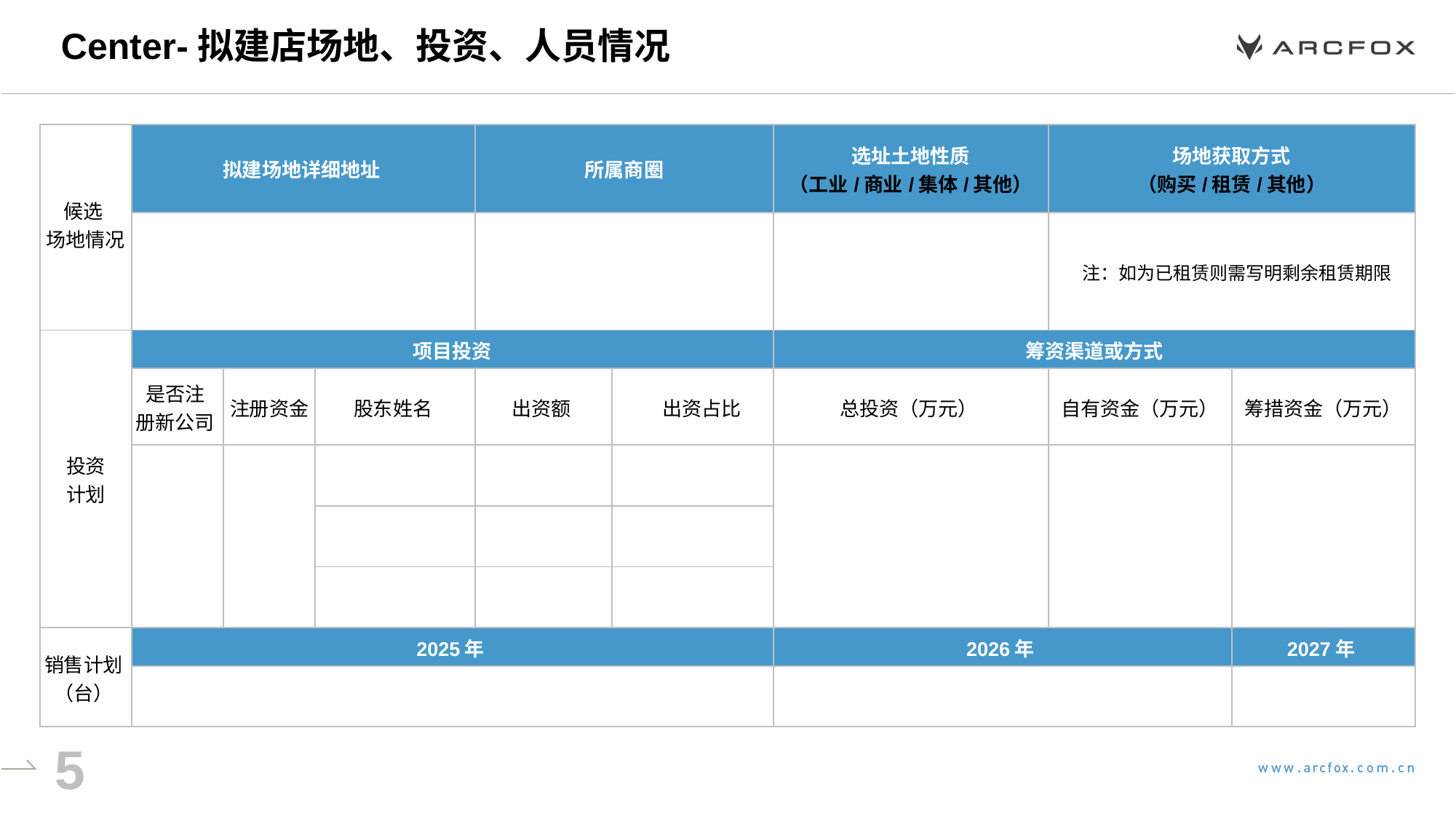

# Center-拟建店场地、投资、人员情况
| 候选 场地情况 | 拟建场地详细地址 |  |  | 所属商圈 |  | 选址土地性质 （工业/商业/集体/其他） | 场地获取方式 （购买/租赁/其他） |  |
| --- | --- | --- | --- | --- | --- | --- | --- | --- |
|  |  |  |  |  |  |  | 注：如为已租赁则需写明剩余租赁期限 |  |
| 投资 计划 | 项目投资 |  |  |  |  | 筹资渠道或方式 |  |  |
|  | 是否注 册新公司 | 注册资金 | 股东姓名 | 出资额 | 出资占比 | 总投资（万元） | 自有资金（万元） | 筹措资金（万元） |
|  |  |  |  |  |  |  |  |  |
|  |  |  |  |  |  |  |  |  |
|  |  |  |  |  |  |  |  |  |
| 销售计划 （台） | 2025年 |  |  |  |  | 2026年 |  | 2027年 |
|  |  |  |  |  |  |  |  |  |